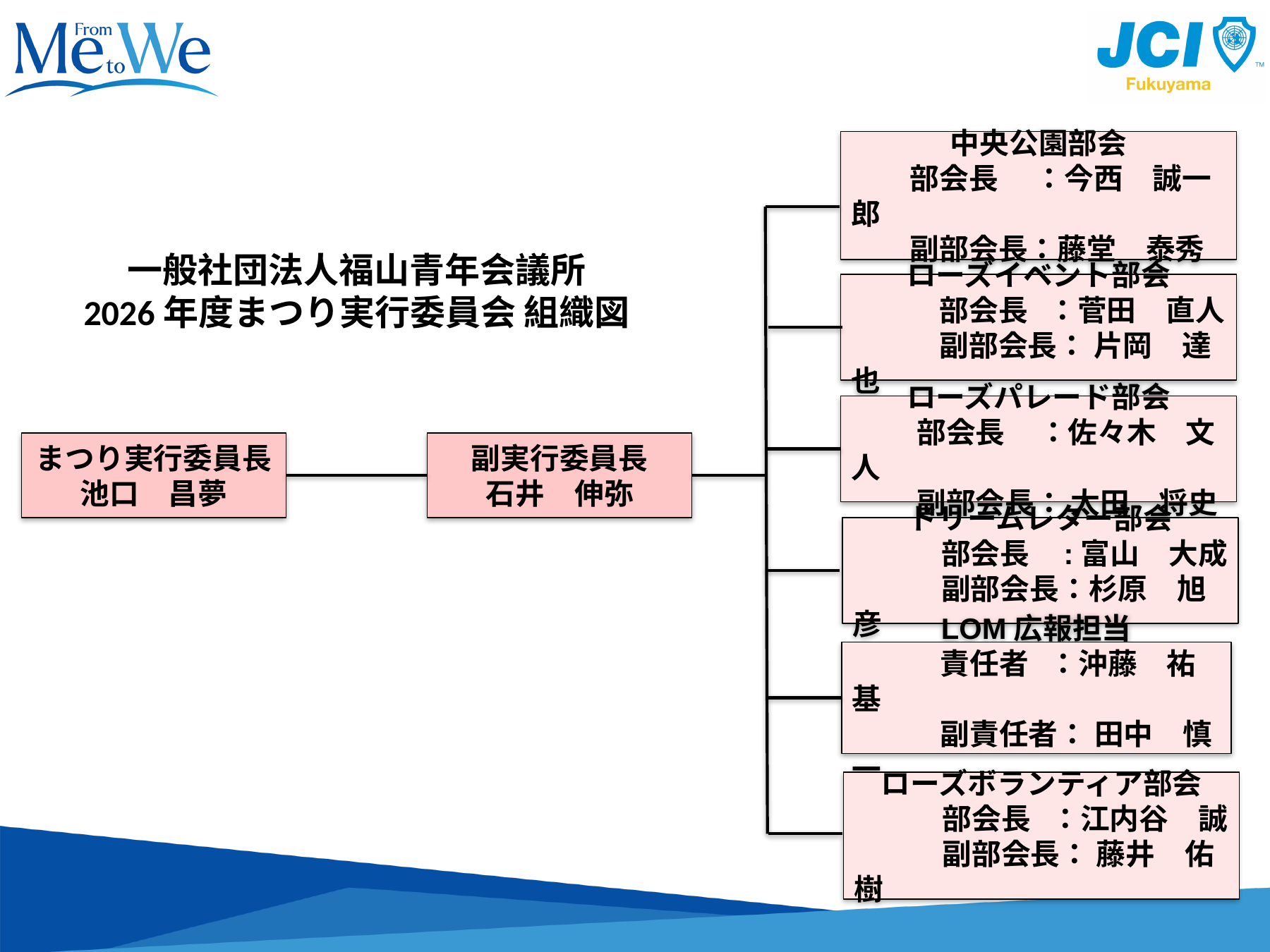

中央公園部会
　　部会長 　：今西　誠一郎
　　副部会長：藤堂　泰秀
一般社団法人福山青年会議所
2026年度まつり実行委員会 組織図
ローズイベント部会
　　　部会長   ：菅田　直人
　　　副部会長： 片岡　達也
ローズパレード部会
　　 部会長     ：佐々木　文人
　　 副部会長： 太田　将史
まつり実行委員長
池口　昌夢
副実行委員長
石井　伸弥
ドリームレター部会
　　　部会長    :富山　大成
　　　副部会長：杉原　旭彦
LOM広報担当
　　　責任者   ：沖藤　祐基
　　　副責任者： 田中　慎一
ローズボランティア部会
　　　部会長   ：江内谷　誠
　　　副部会長： 藤井　佑樹